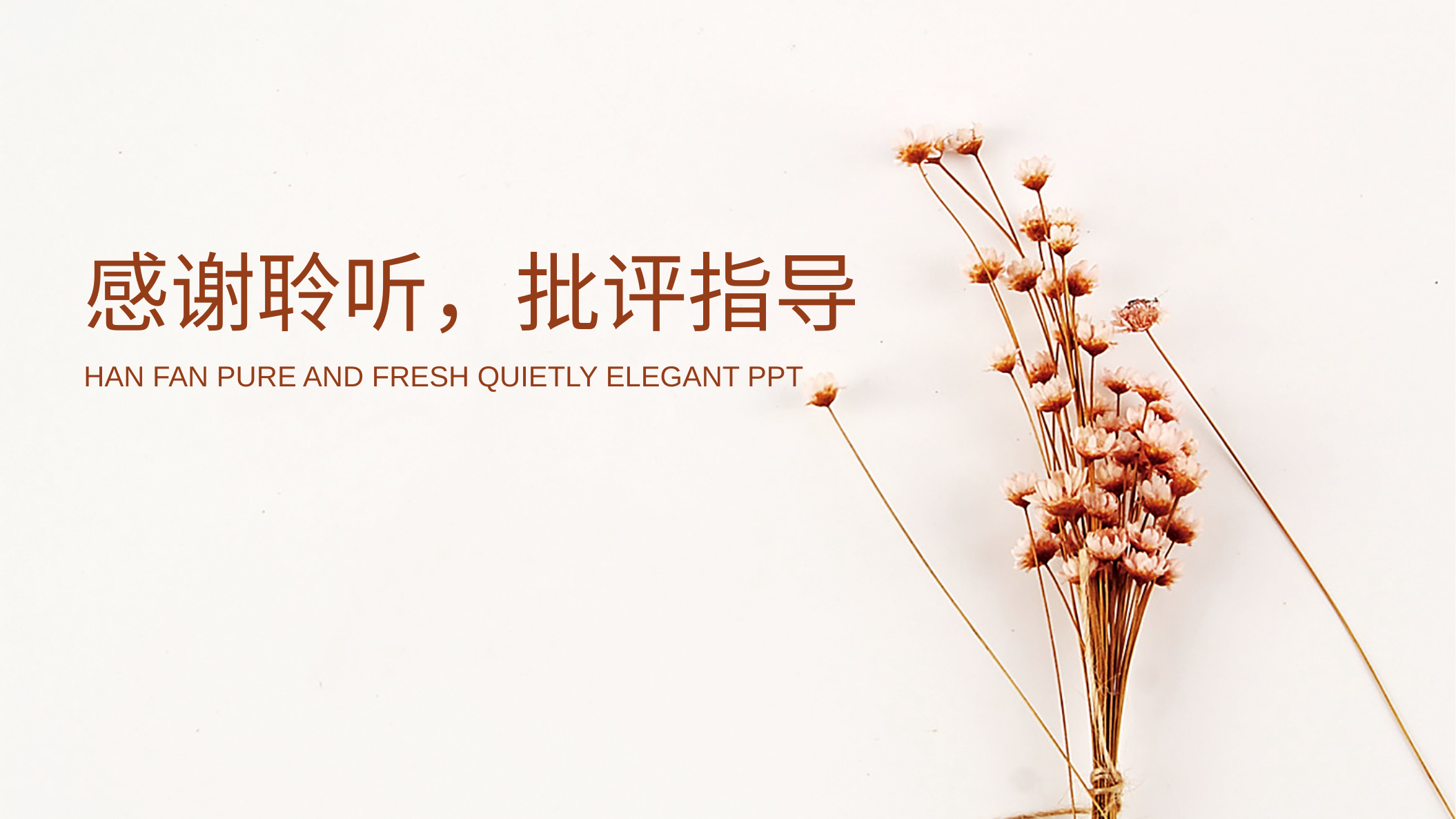

感谢聆听，批评指导
HAN FAN PURE AND FRESH QUIETLY ELEGANT PPT